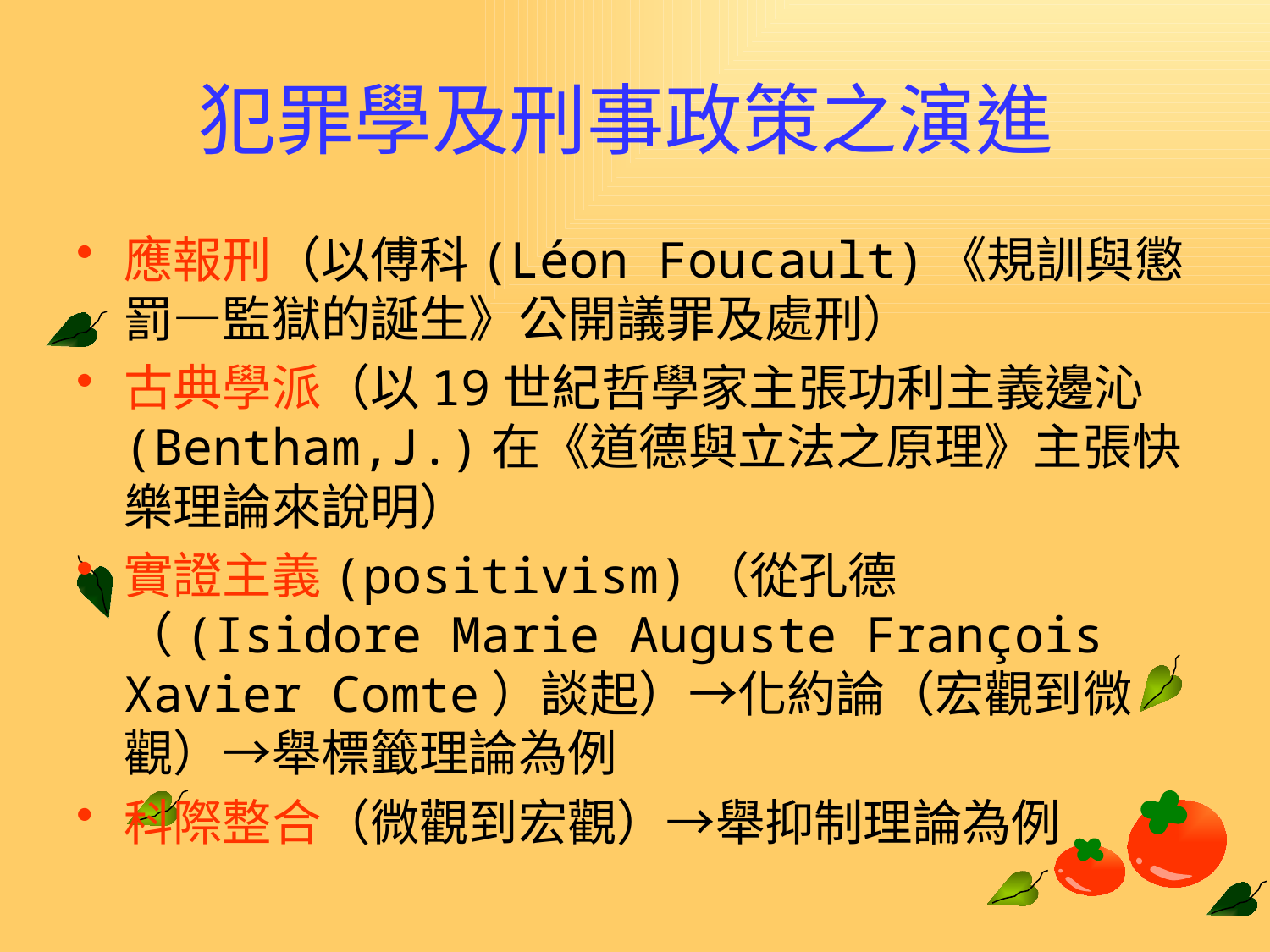

# 犯罪學及刑事政策之演進
應報刑（以傅科(Léon Foucault)《規訓與懲罰—監獄的誕生》公開議罪及處刑）
古典學派（以19世紀哲學家主張功利主義邊沁(Bentham,J.)在《道德與立法之原理》主張快樂理論來說明）
實證主義(positivism)（從孔德（(Isidore Marie Auguste François Xavier Comte）談起）→化約論（宏觀到微觀）→舉標籤理論為例
科際整合（微觀到宏觀）→舉抑制理論為例